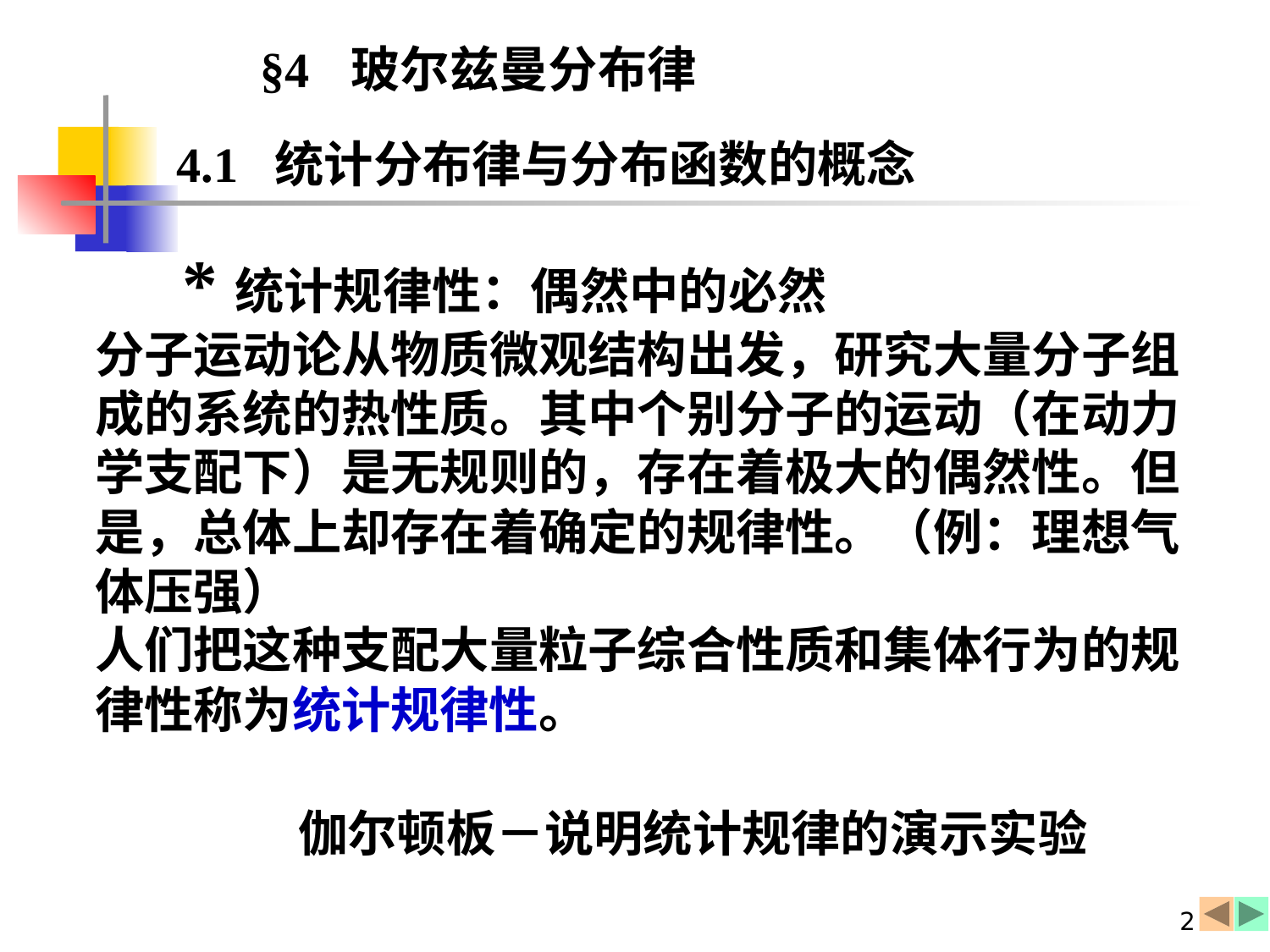

§4 玻尔兹曼分布律
4.1  统计分布律与分布函数的概念
     *统计规律性：偶然中的必然
分子运动论从物质微观结构出发，研究大量分子组成的系统的热性质。其中个别分子的运动（在动力学支配下）是无规则的，存在着极大的偶然性。但是，总体上却存在着确定的规律性。（例：理想气体压强）
人们把这种支配大量粒子综合性质和集体行为的规律性称为统计规律性。
伽尔顿板－说明统计规律的演示实验
2